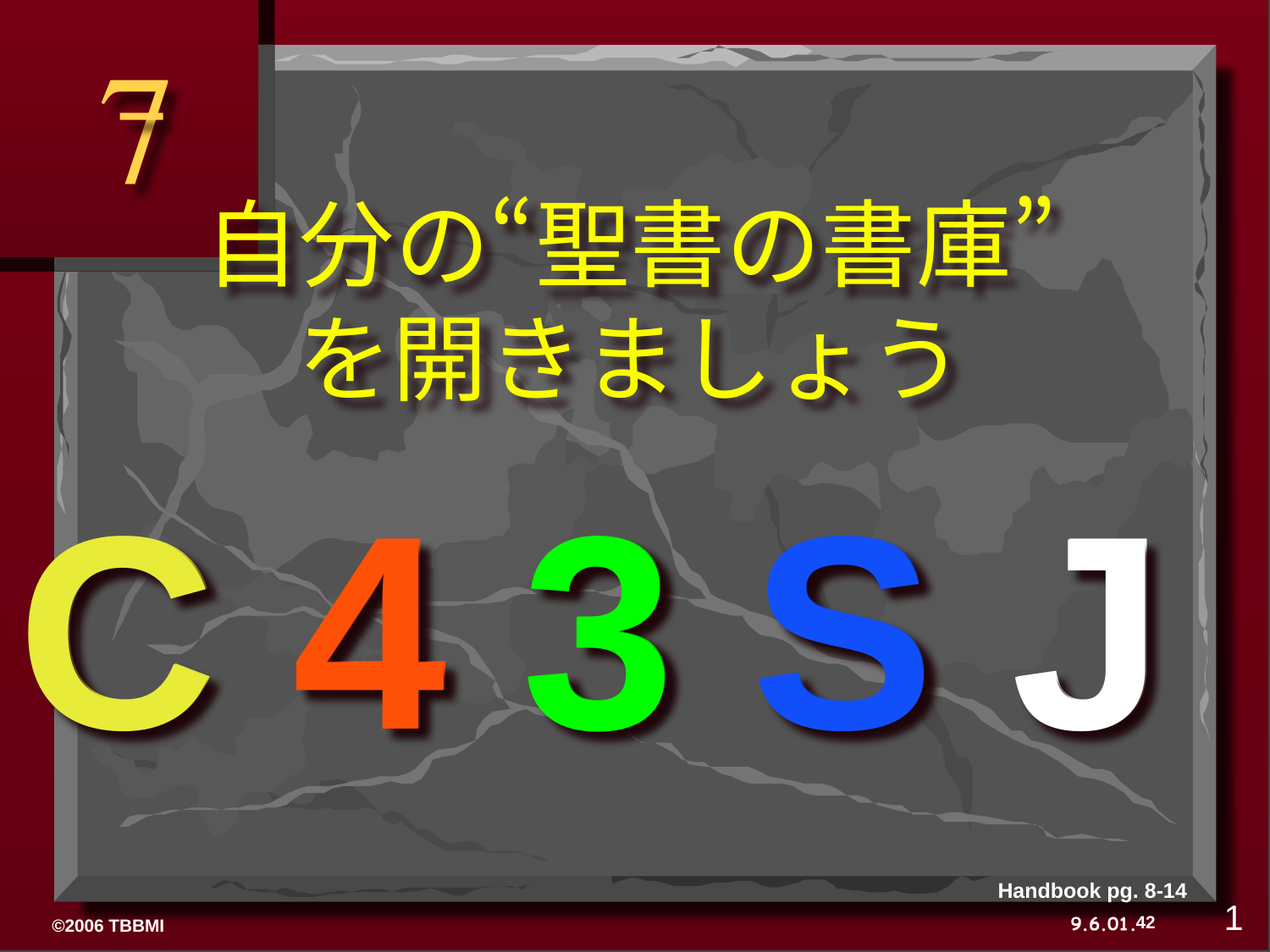

7

自分の“聖書の書庫”
を開きましょう
C 4 3 S J
C 4 3 S J

Handbook pg. 8-14
1

42